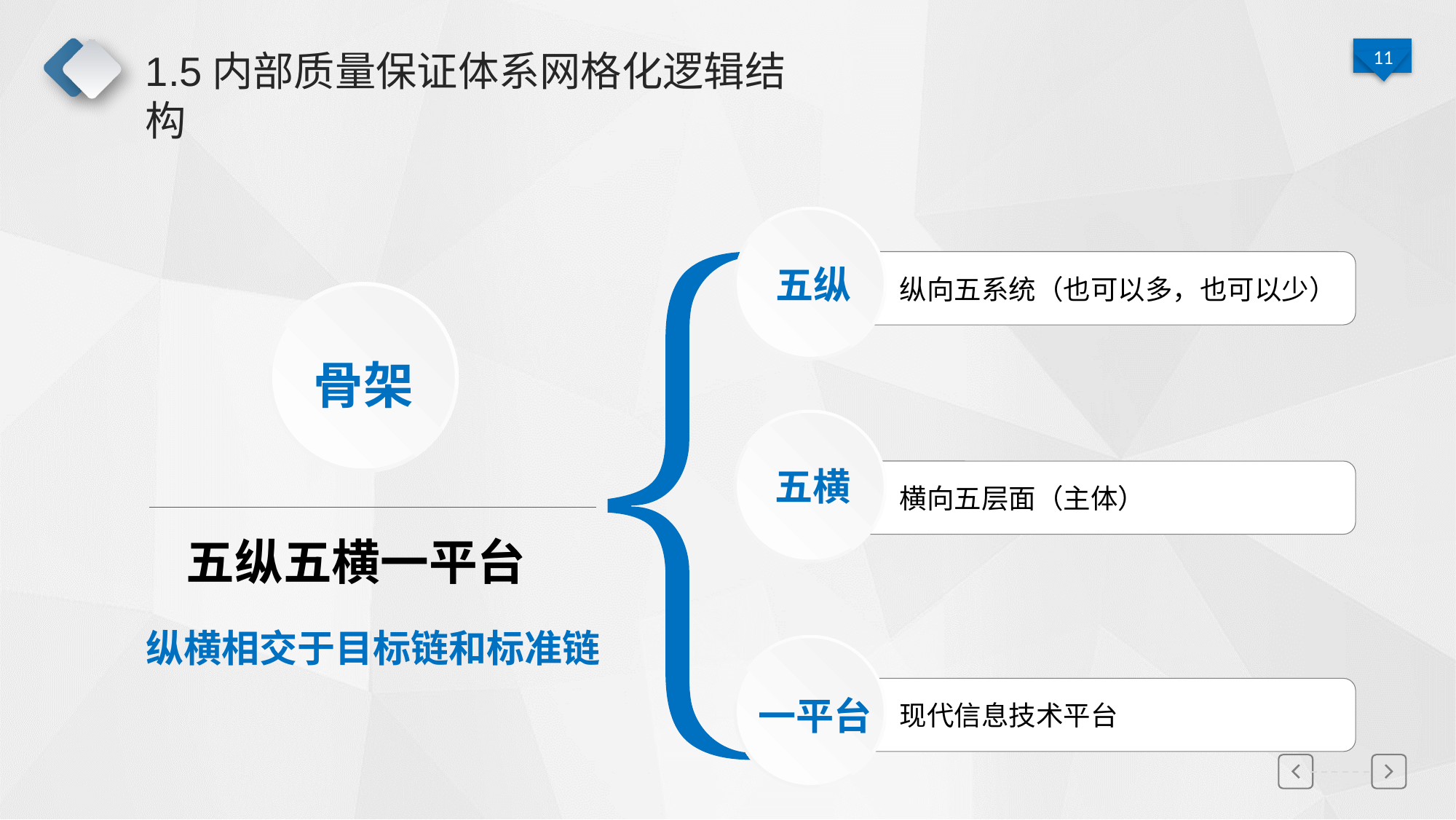

# 1.5内部质量保证体系网格化逻辑结构

五纵
纵向五系统（也可以多，也可以少）

五横
横向五层面（主体）

一平台
现代信息技术平台

骨架
五纵五横一平台
纵横相交于目标链和标准链
延迟符
延迟符